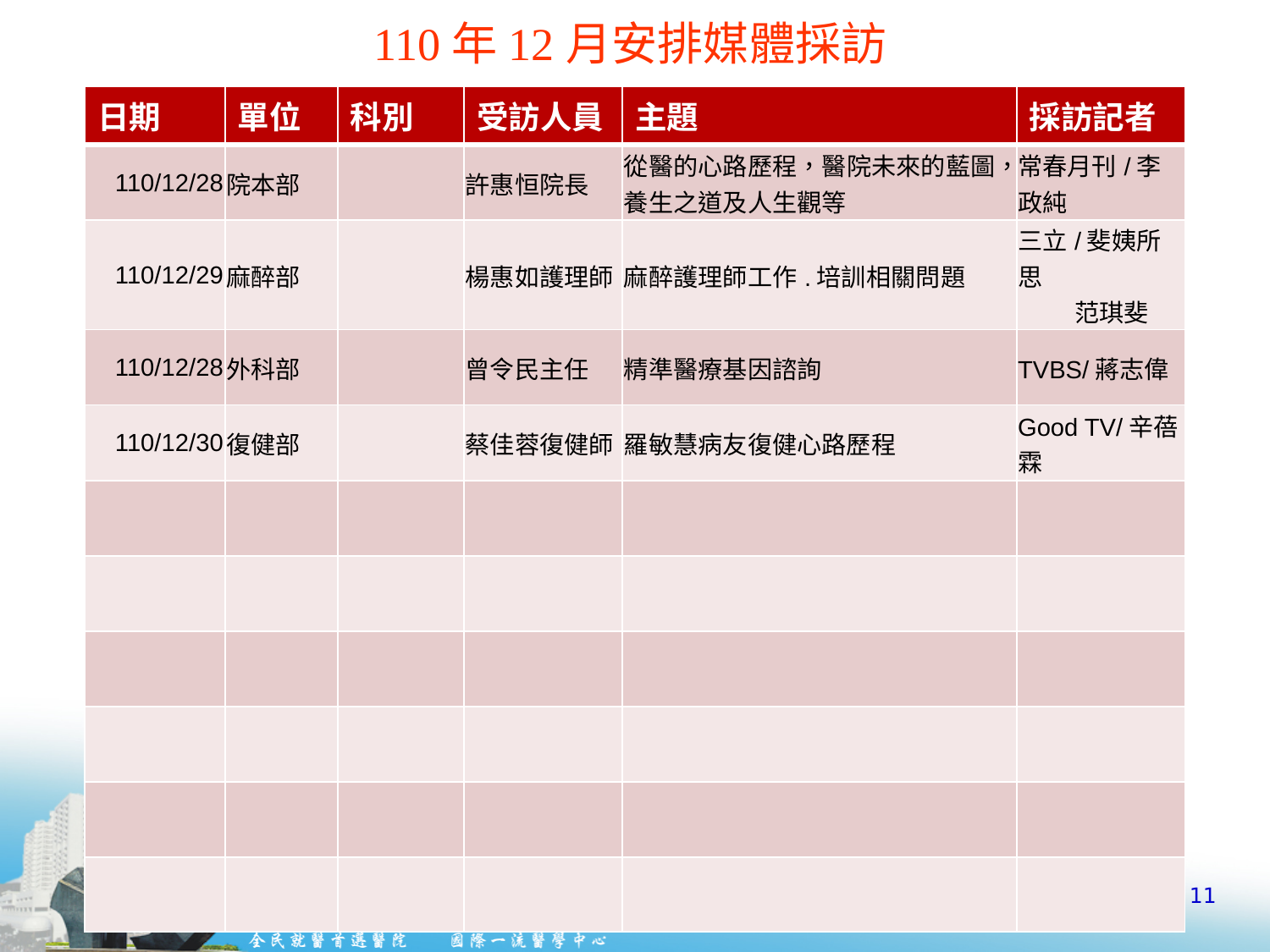

# 110年12月安排媒體採訪
| 日期 | 單位 | 科別 | 受訪人員 | 主題 | 採訪記者 |
| --- | --- | --- | --- | --- | --- |
| 110/12/28 | 院本部 |  | 許惠恒院長 | 從醫的心路歷程，醫院未來的藍圖，養生之道及人生觀等 | 常春月刊/李政純 |
| 110/12/29 | 麻醉部 |  | 楊惠如護理師 | 麻醉護理師工作.培訓相關問題 | 三立/斐姨所思 范琪斐 |
| 110/12/28 | 外科部 |  | 曾令民主任 | 精準醫療基因諮詢 | TVBS/蔣志偉 |
| 110/12/30 | 復健部 |  | 蔡佳蓉復健師 | 羅敏慧病友復健心路歷程 | Good TV/辛蓓霖 |
|  |  |  |  |  |  |
|  |  |  |  |  |  |
|  |  |  |  |  |  |
|  |  |  |  |  |  |
|  |  |  |  |  |  |
|  |  |  |  |  |  |
11